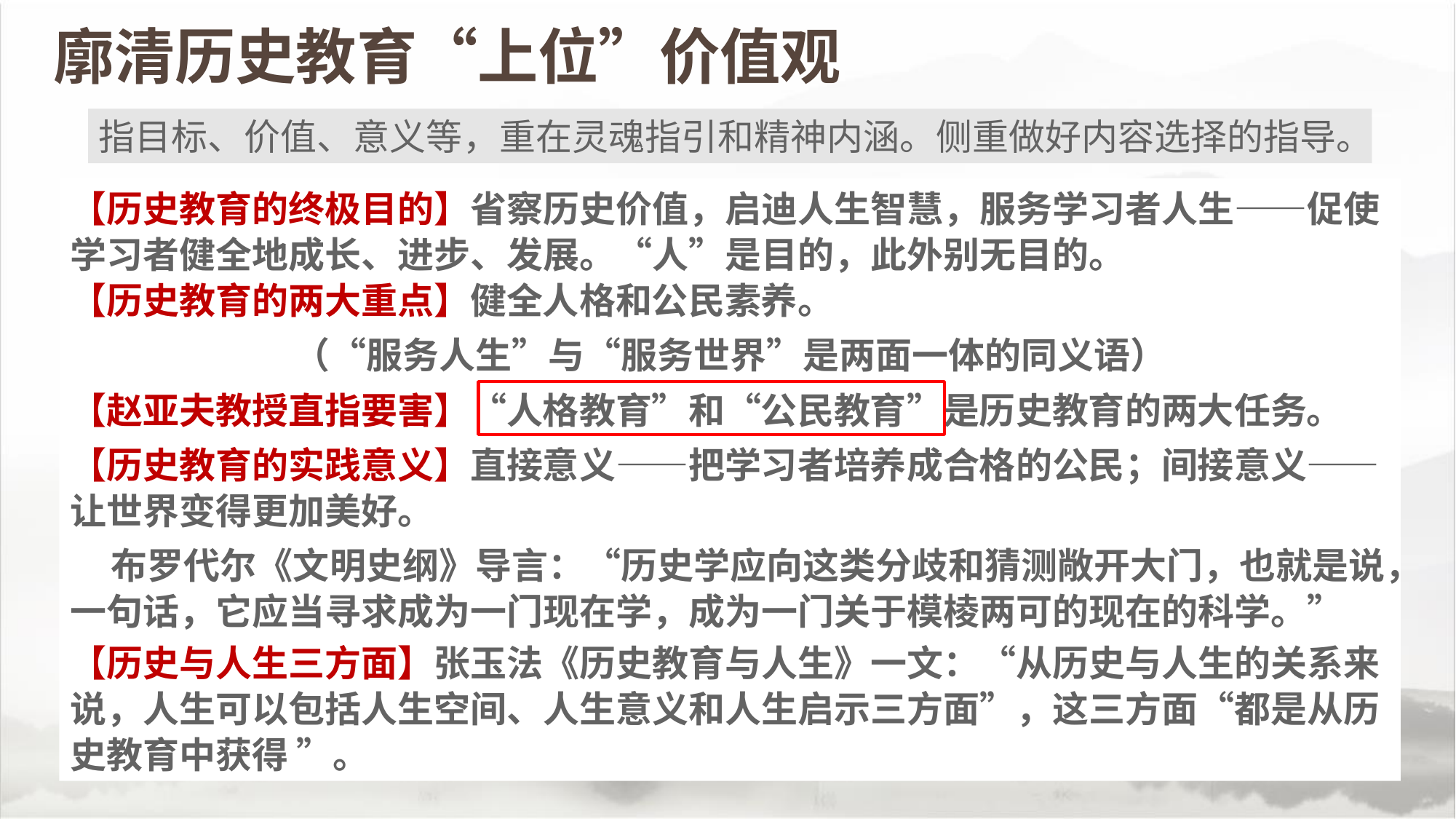

廓清历史教育“上位”价值观
指目标、价值、意义等，重在灵魂指引和精神内涵。侧重做好内容选择的指导。
【历史教育的终极目的】省察历史价值，启迪人生智慧，服务学习者人生——促使学习者健全地成长、进步、发展。“人”是目的，此外别无目的。
【历史教育的两大重点】健全人格和公民素养。
（“服务人生”与“服务世界”是两面一体的同义语）
【赵亚夫教授直指要害】“人格教育”和“公民教育”是历史教育的两大任务。
【历史教育的实践意义】直接意义——把学习者培养成合格的公民；间接意义——让世界变得更加美好。
    布罗代尔《文明史纲》导言：“历史学应向这类分歧和猜测敞开大门，也就是说，一句话，它应当寻求成为一门现在学，成为一门关于模棱两可的现在的科学。”
【历史与人生三方面】张玉法《历史教育与人生》一文：“从历史与人生的关系来说，人生可以包括人生空间、人生意义和人生启示三方面”，这三方面“都是从历史教育中获得 ”。

4